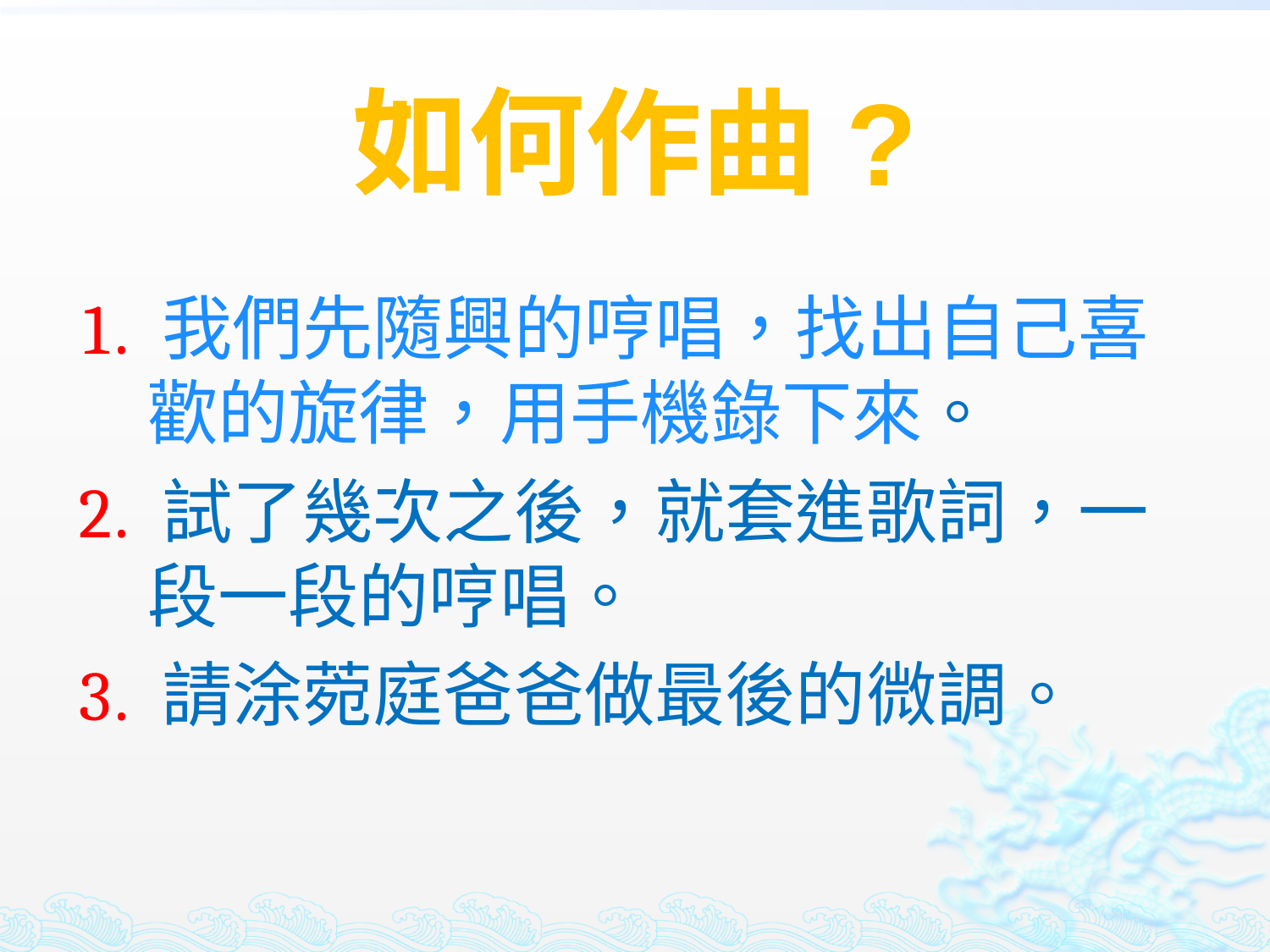

# 如何作曲?
1. 我們先隨興的哼唱，找出自己喜歡的旋律，用手機錄下來。
2. 試了幾次之後，就套進歌詞，一段一段的哼唱。
3. 請涂菀庭爸爸做最後的微調。